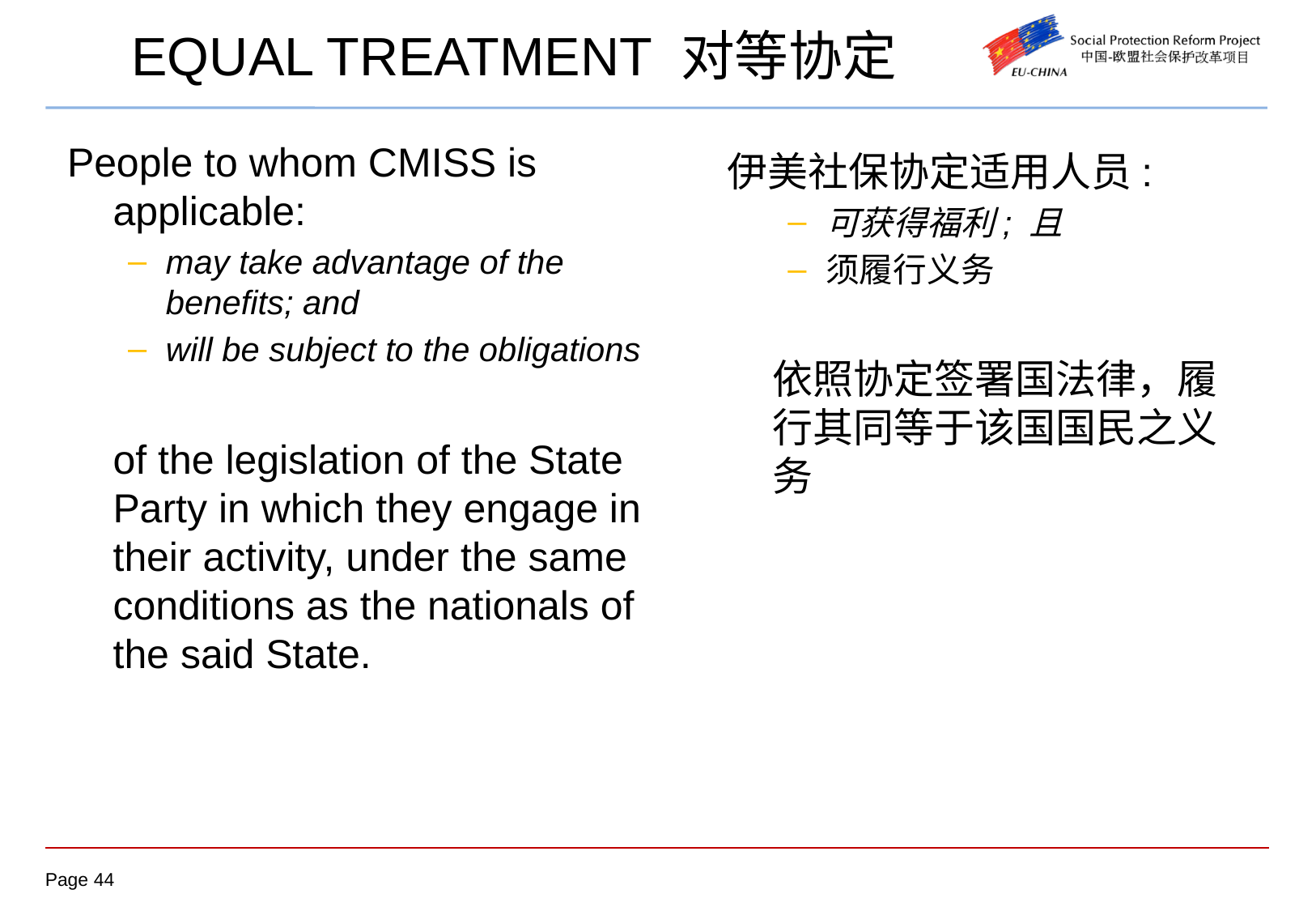

# EQUAL TREATMENT 对等协定
People to whom CMISS is applicable:
may take advantage of the benefits; and
will be subject to the obligations

	of the legislation of the State Party in which they engage in their activity, under the same conditions as the nationals of the said State.
伊美社保协定适用人员:
可获得福利; 且
须履行义务

	依照协定签署国法律，履行其同等于该国国民之义务